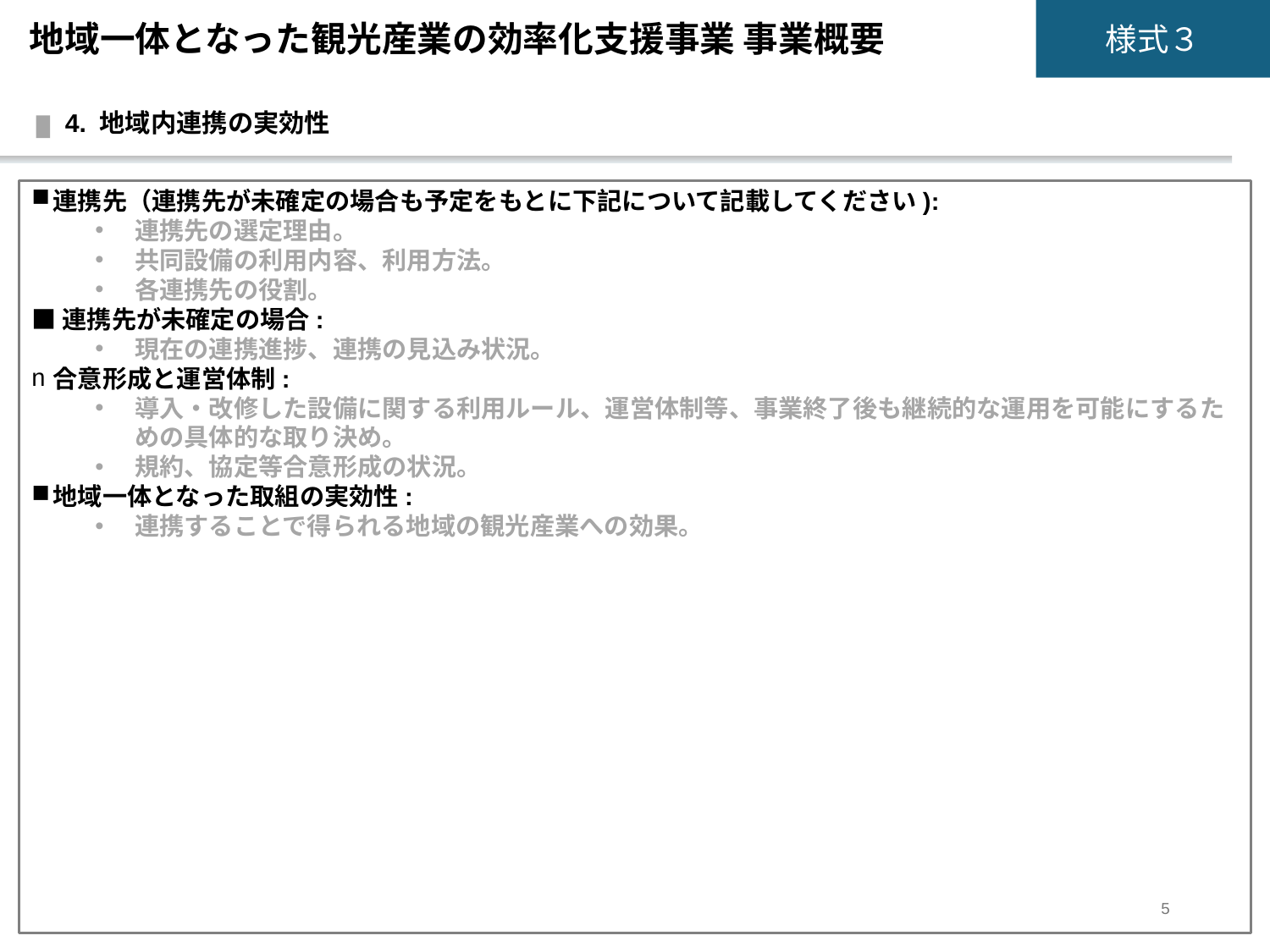

地域一体となった観光産業の効率化支援事業 事業概要
地域一体となった観光産業の効率化支促進事業 事業概要
4. 地域内連携の実効性

連携先（連携先が未確定の場合も予定をもとに下記について記載してください):
連携先の選定理由。
共同設備の利用内容、利用方法。
各連携先の役割。
■連携先が未確定の場合:
現在の連携進捗、連携の見込み状況。
合意形成と運営体制:
導入・改修した設備に関する利用ルール、運営体制等、事業終了後も継続的な運用を可能にするための具体的な取り決め。
規約、協定等合意形成の状況。
地域一体となった取組の実効性:
連携することで得られる地域の観光産業への効果。

5